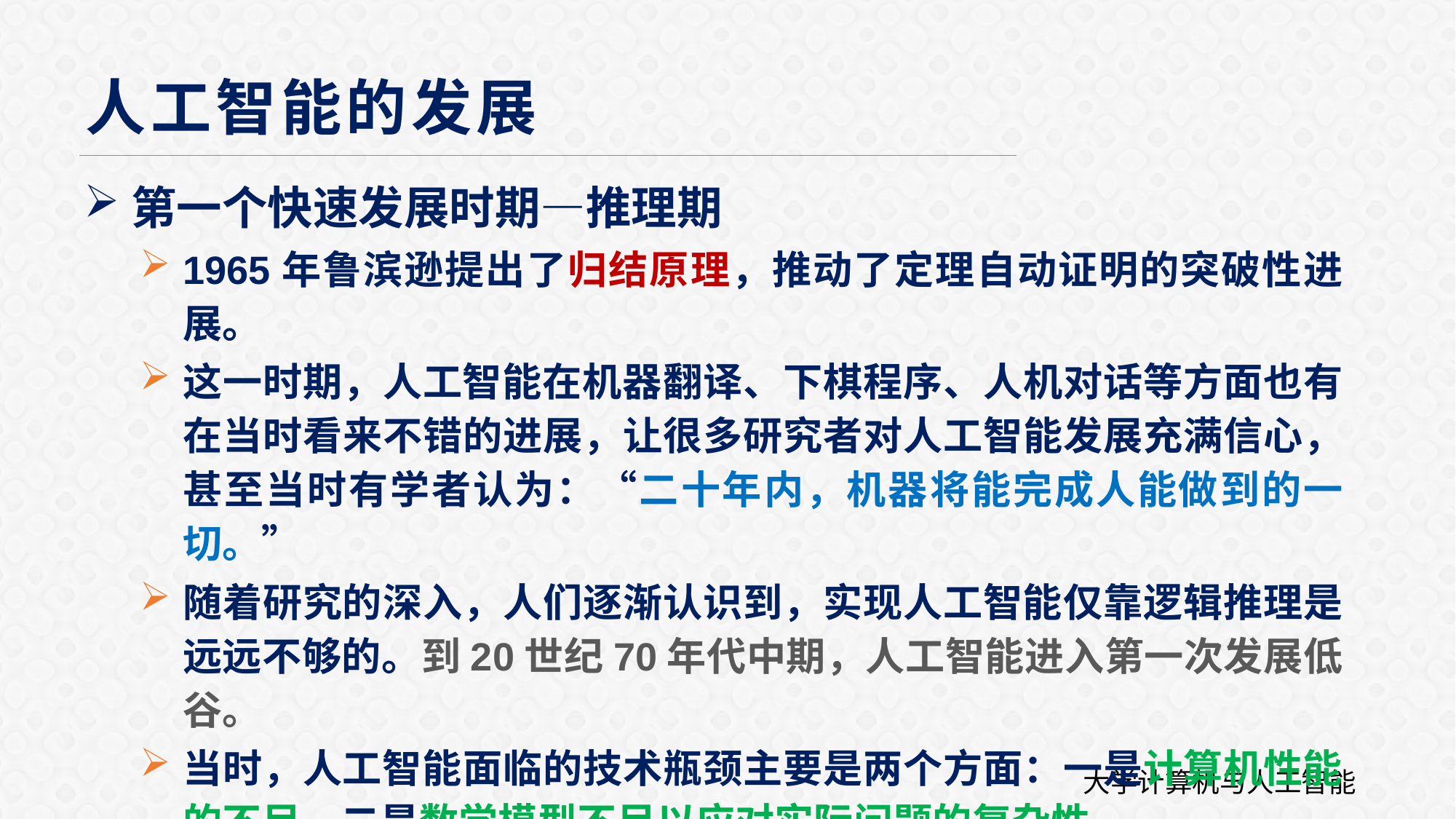

人工智能的发展
第一个快速发展时期—推理期
1965年鲁滨逊提出了归结原理，推动了定理自动证明的突破性进展。
这一时期，人工智能在机器翻译、下棋程序、人机对话等方面也有在当时看来不错的进展，让很多研究者对人工智能发展充满信心，甚至当时有学者认为：“二十年内，机器将能完成人能做到的一切。”
随着研究的深入，人们逐渐认识到，实现人工智能仅靠逻辑推理是远远不够的。到20世纪70年代中期，人工智能进入第一次发展低谷。
当时，人工智能面临的技术瓶颈主要是两个方面：一是计算机性能的不足，二是数学模型不足以应对实际问题的复杂性。